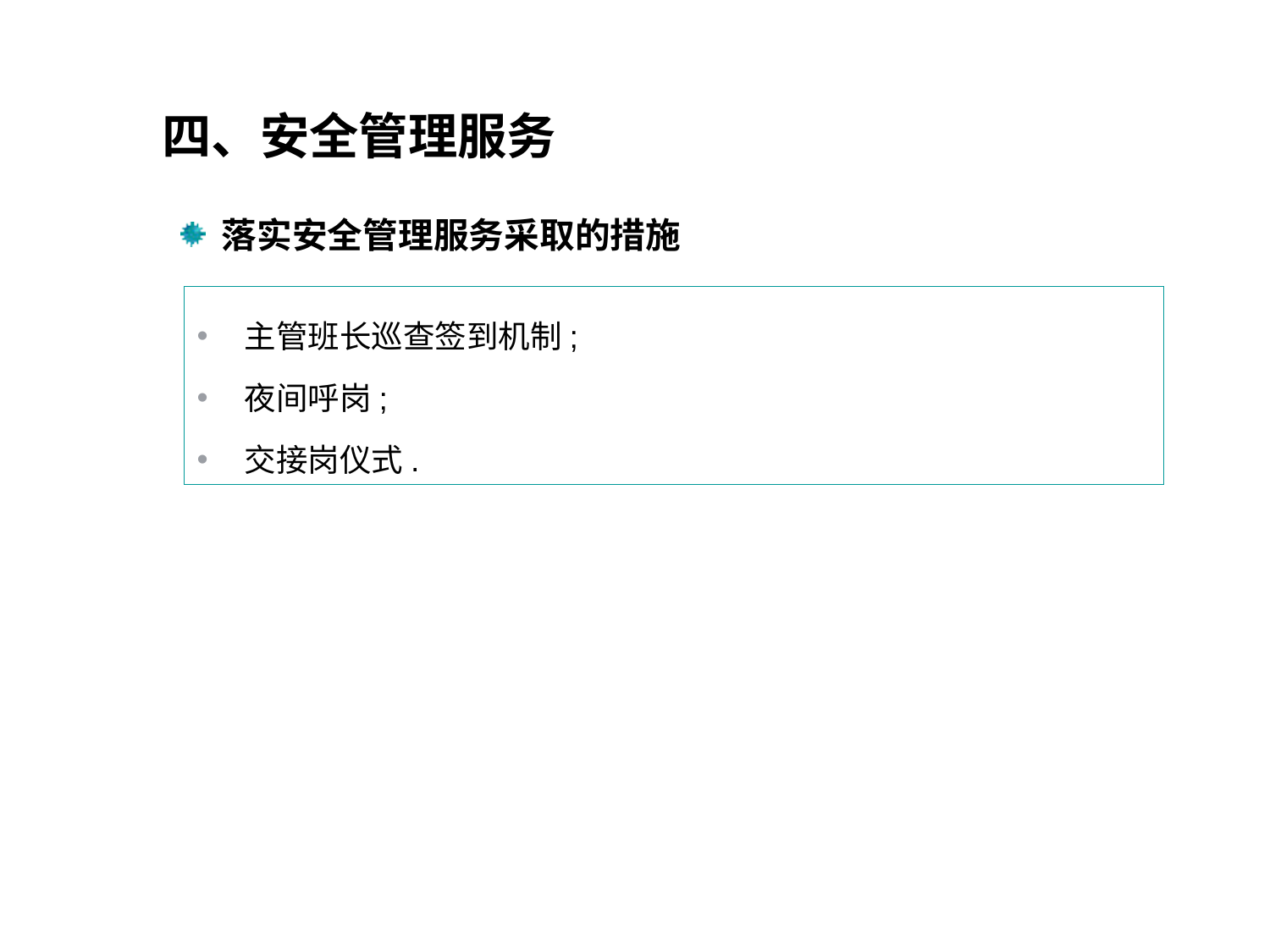

四、安全管理服务
 落实安全管理服务采取的措施

主管班长巡查签到机制;
夜间呼岗;
交接岗仪式.